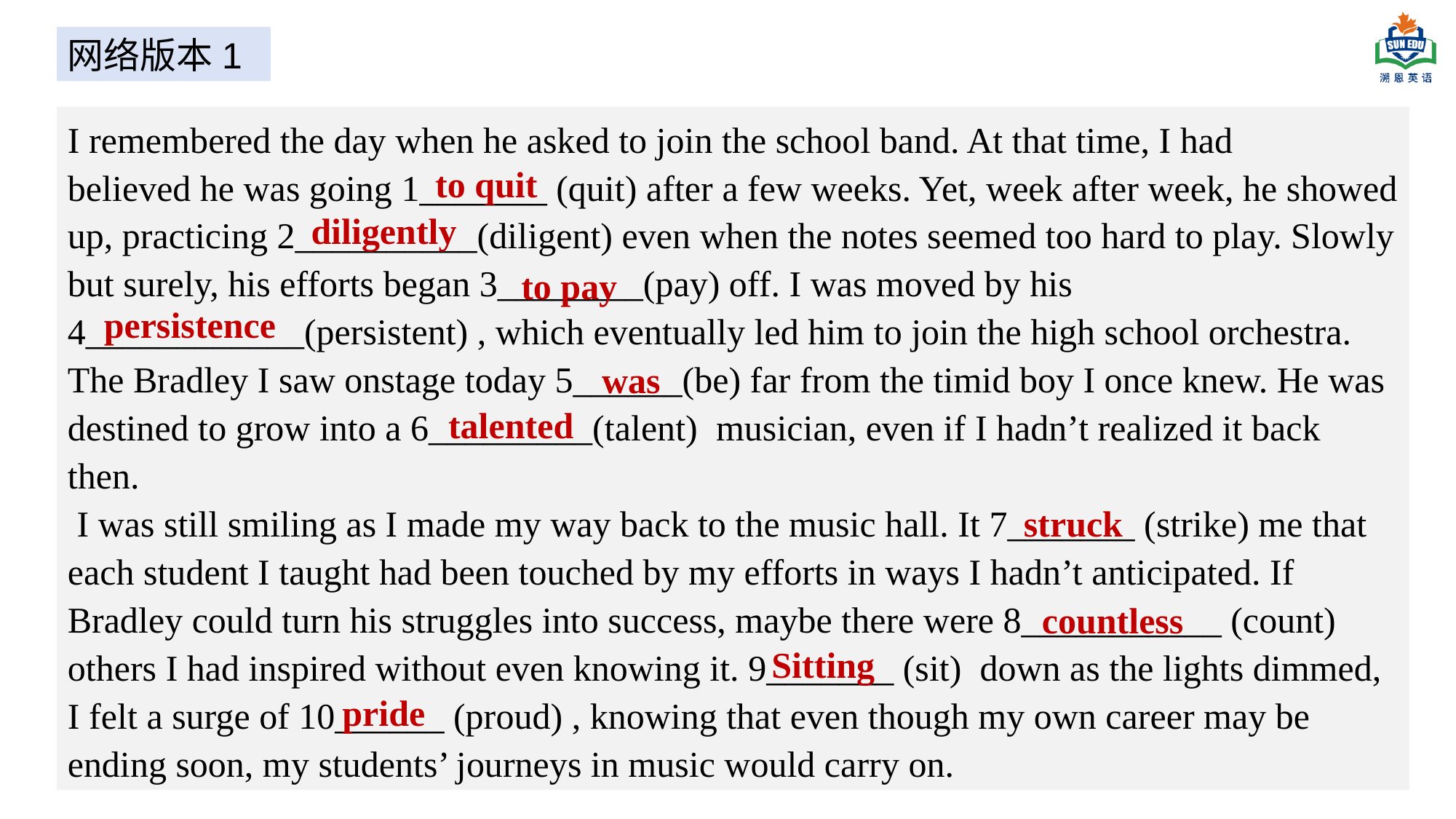

网络版本1
I remembered the day when he asked to join the school band. At that time, I had believed he was going 1_______ (quit) after a few weeks. Yet, week after week, he showed up, practicing 2__________(diligent) even when the notes seemed too hard to play. Slowly but surely, his efforts began 3________(pay) off. I was moved by his 4____________(persistent) , which eventually led him to join the high school orchestra. The Bradley I saw onstage today 5______(be) far from the timid boy I once knew. He was destined to grow into a 6_________(talent)  musician, even if I hadn’t realized it back then.
 I was still smiling as I made my way back to the music hall. It 7_______ (strike) me that each student I taught had been touched by my efforts in ways I hadn’t anticipated. If Bradley could turn his struggles into success, maybe there were 8___________ (count)  others I had inspired without even knowing it. 9_______ (sit)  down as the lights dimmed, I felt a surge of 10______ (proud) , knowing that even though my own career may be ending soon, my students’ journeys in music would carry on.
to quit
diligently
to pay
persistence
 was
talented
struck
countless
Sitting
pride